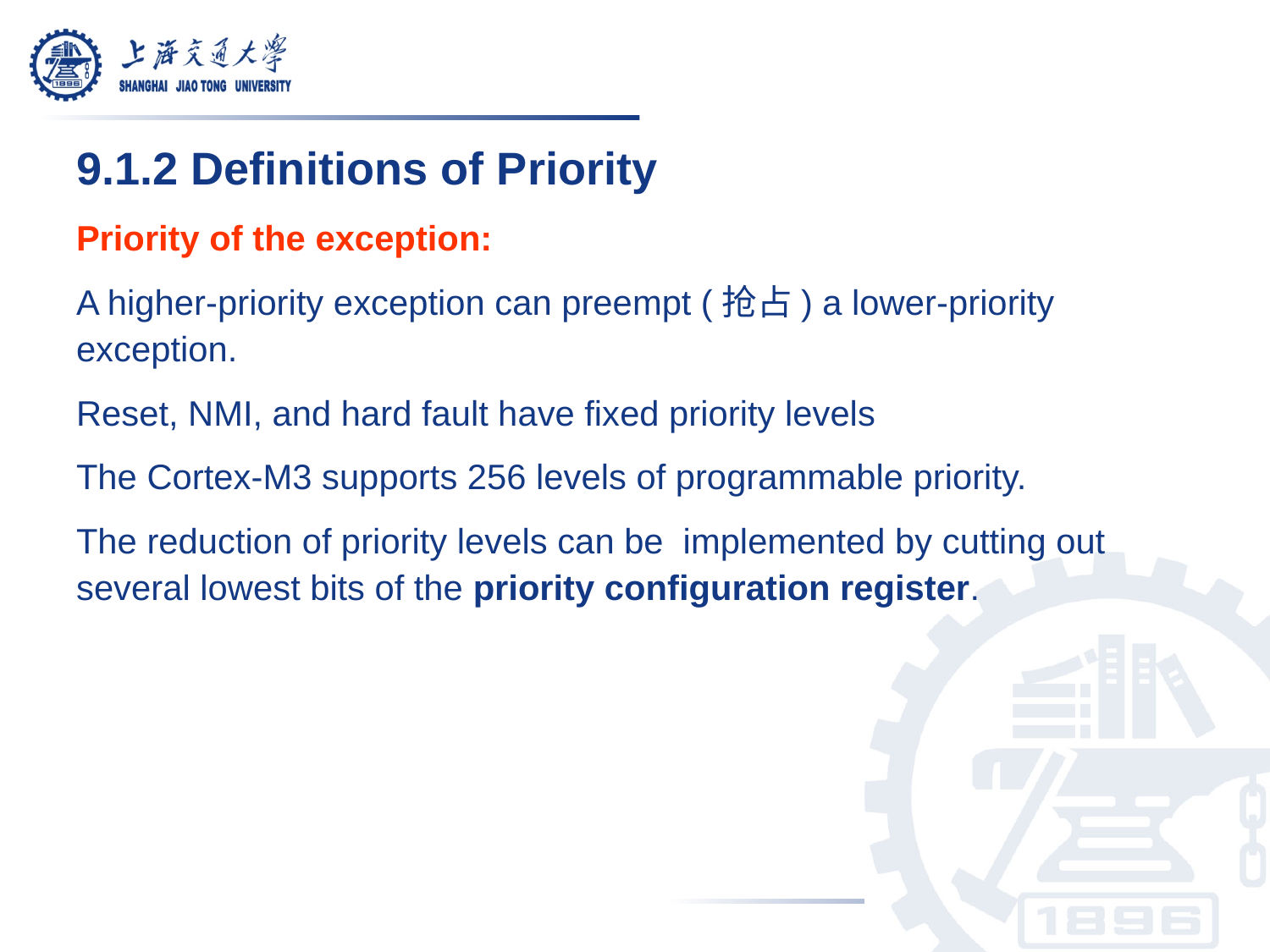

9.1.2 Definitions of Priority
Priority of the exception:
A higher-priority exception can preempt (抢占) a lower-priority exception.
Reset, NMI, and hard fault have fixed priority levels
The Cortex-M3 supports 256 levels of programmable priority.
The reduction of priority levels can be  implemented by cutting out several lowest bits of the priority configuration register.